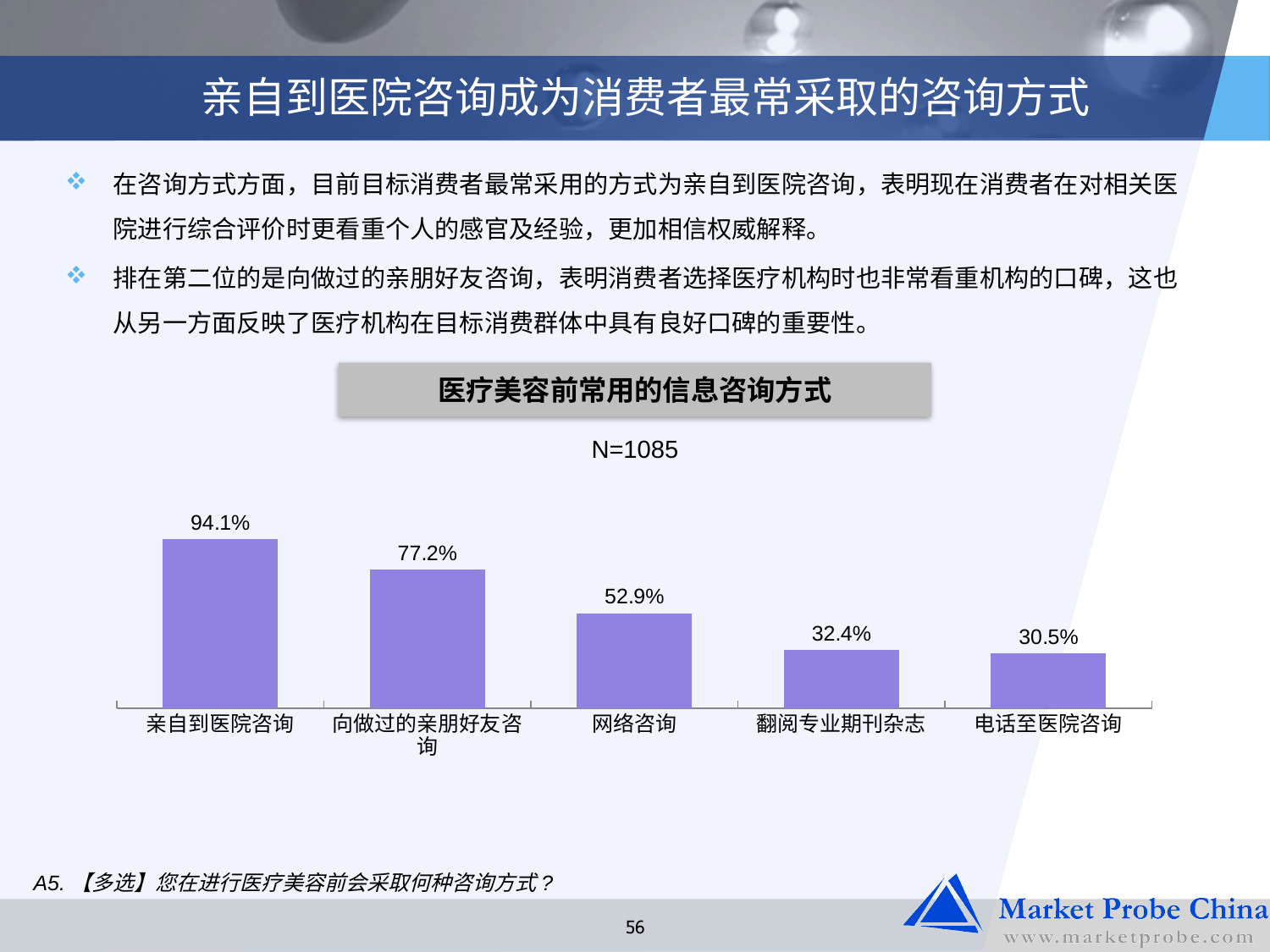

# 亲自到医院咨询成为消费者最常采取的咨询方式
在咨询方式方面，目前目标消费者最常采用的方式为亲自到医院咨询，表明现在消费者在对相关医院进行综合评价时更看重个人的感官及经验，更加相信权威解释。
排在第二位的是向做过的亲朋好友咨询，表明消费者选择医疗机构时也非常看重机构的口碑，这也从另一方面反映了医疗机构在目标消费群体中具有良好口碑的重要性。
医疗美容前常用的信息咨询方式
N=1085

### Chart

| Category | 总计 |
|---|---|
| 亲自到医院咨询 | 0.9410138248847927 |
| 向做过的亲朋好友咨询 | 0.7723502304147468 |
| 网络咨询 | 0.5290322580645161 |
| 翻阅专业期刊杂志 | 0.3235023041474656 |
| 电话至医院咨询 | 0.3050691244239631 |
A5.【多选】您在进行医疗美容前会采取何种咨询方式?
56